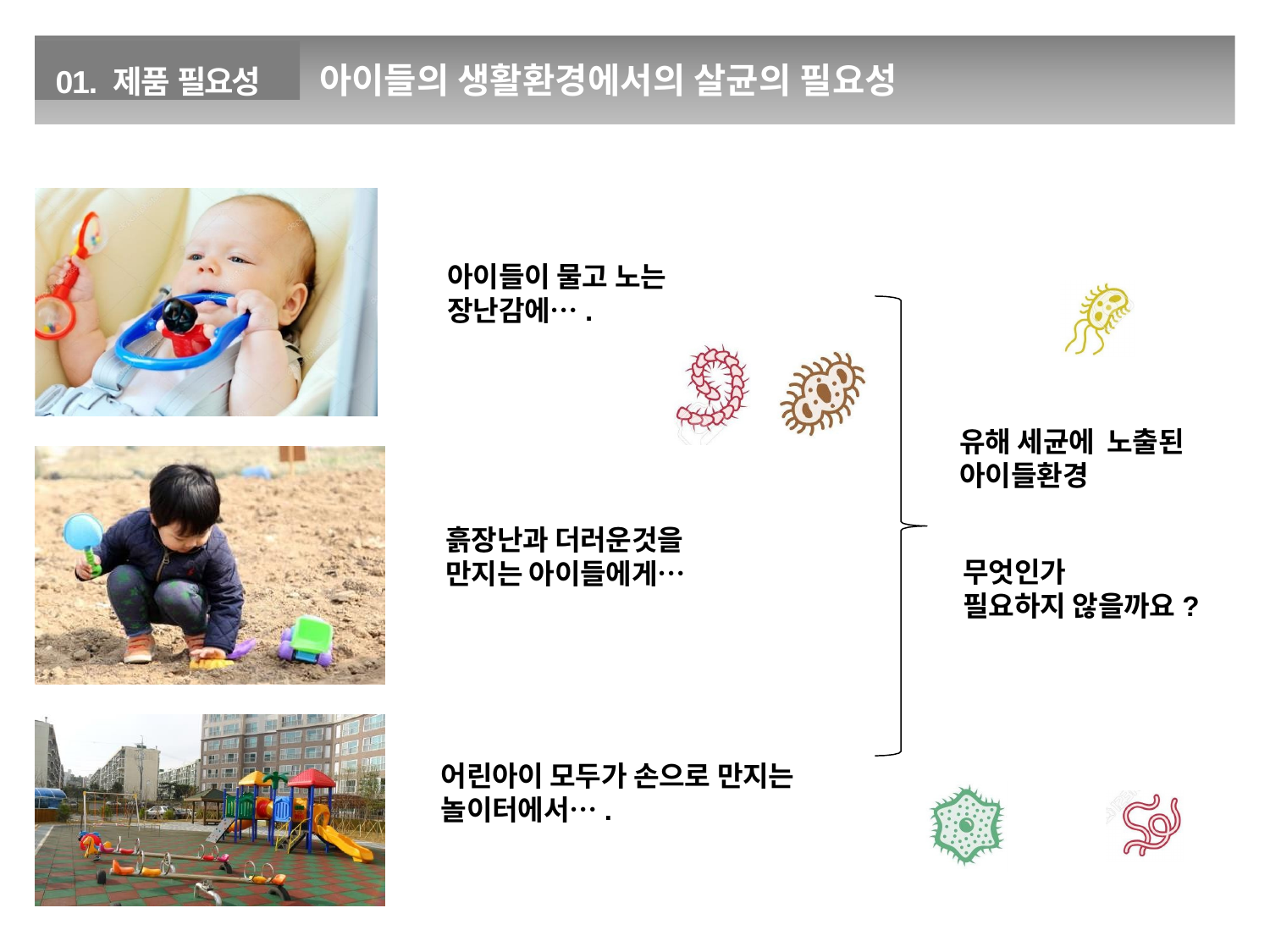

01. 제품 필요성
# 아이들의 생활환경에서의 살균의 필요성

아이들이 물고 노는  장난감에….

유해 세균에  노출된 아이들환경

흙장난과 더러운것을  만지는 아이들에게…
무엇인가
필요하지 않을까요?

어린아이 모두가 손으로 만지는  놀이터에서….